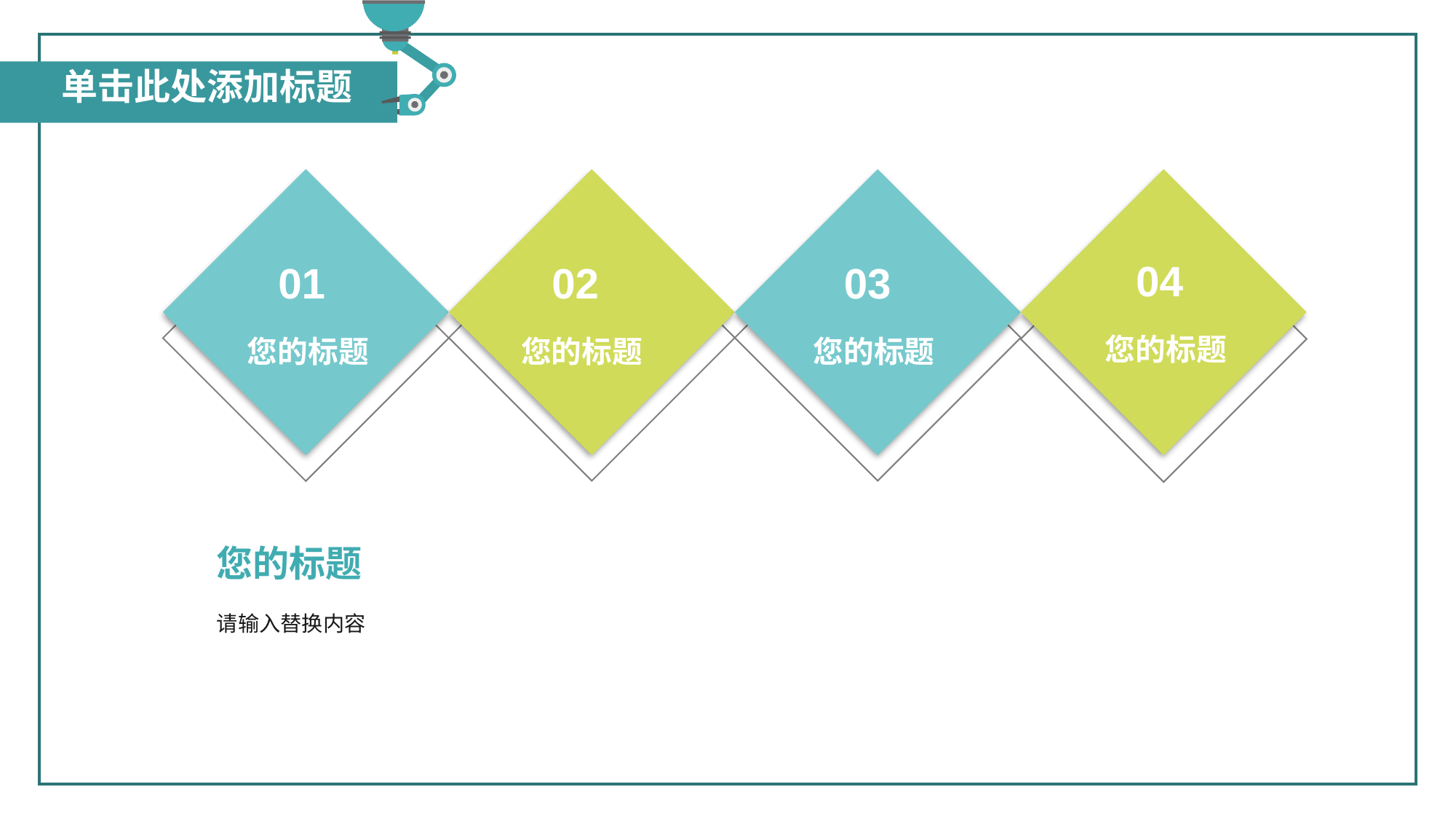

单击此处添加标题

04
01
02
03
您的标题
您的标题
您的标题
您的标题
您的标题
请输入替换内容